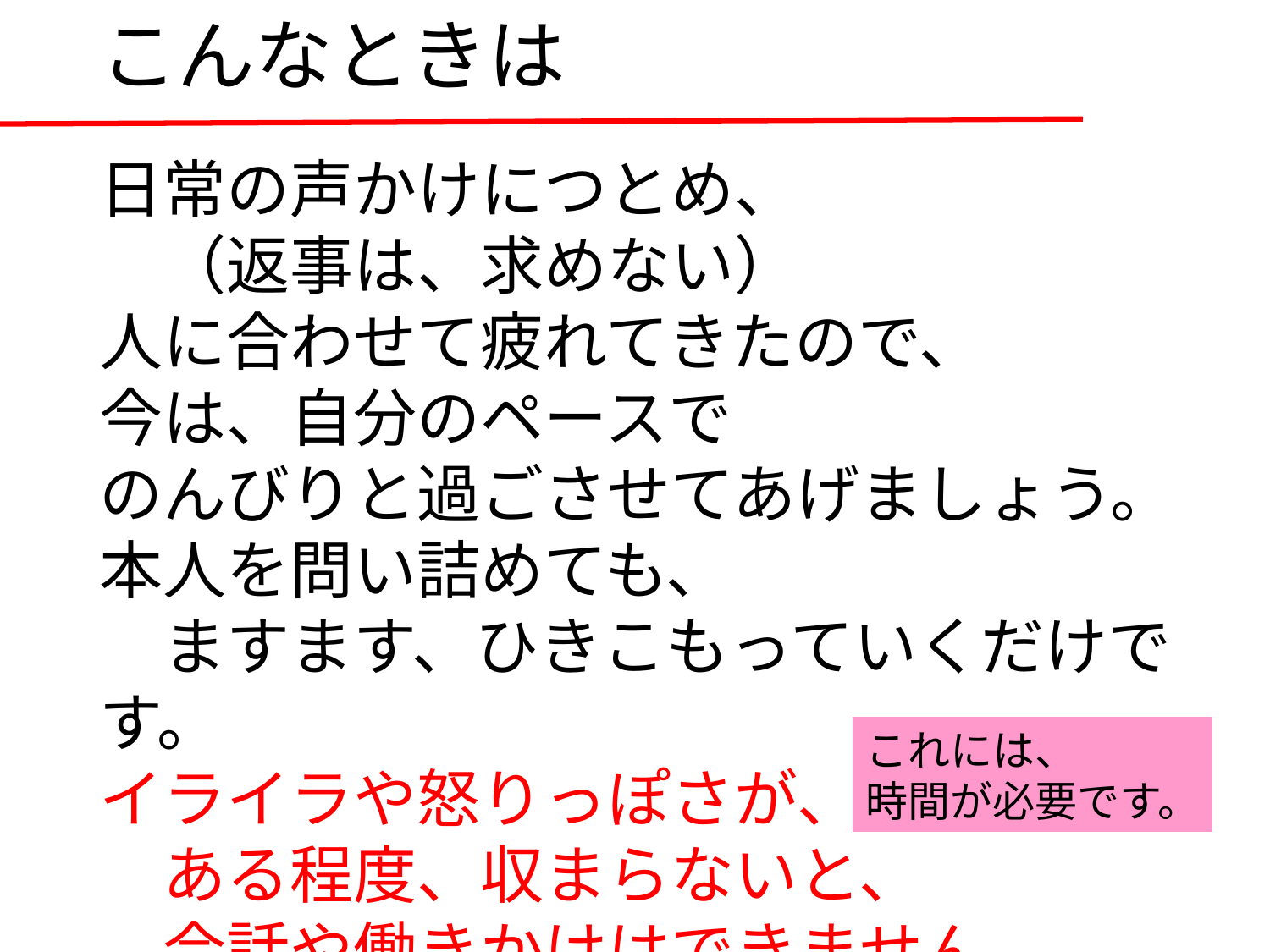

# こんなときは
日常の声かけにつとめ、
　（返事は、求めない）
人に合わせて疲れてきたので、
今は、自分のペースで
のんびりと過ごさせてあげましょう。
本人を問い詰めても、
　ますます、ひきこもっていくだけです。
イライラや怒りっぽさが、
　ある程度、収まらないと、
　会話や働きかけはできません。
これには、
時間が必要です。